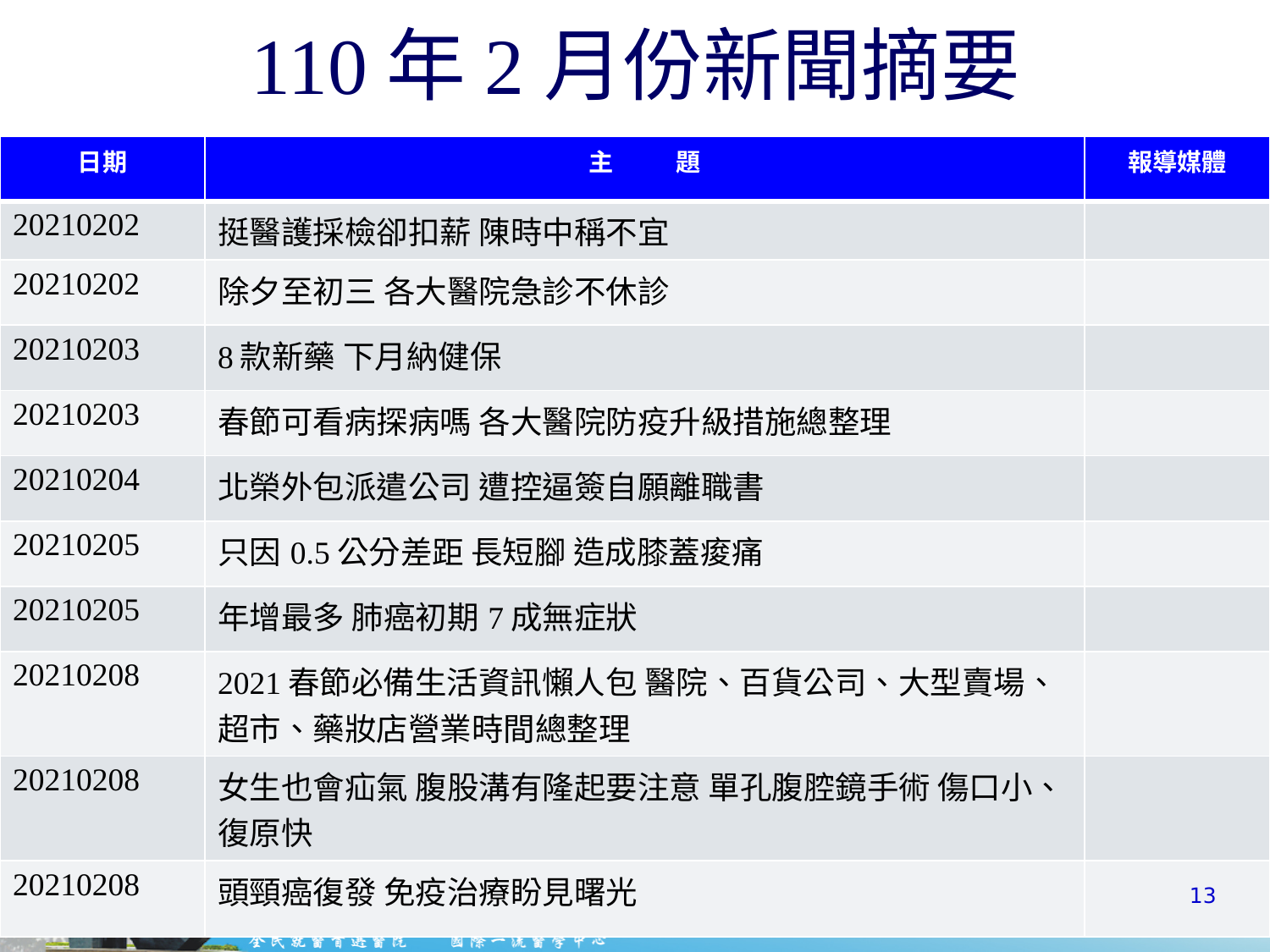

# 110年2月份新聞摘要
| 日期 | 主 題 | 報導媒體 |
| --- | --- | --- |
| 20210202 | 挺醫護採檢卻扣薪 陳時中稱不宜 |  |
| 20210202 | 除夕至初三 各大醫院急診不休診 |  |
| 20210203 | 8款新藥 下月納健保 |  |
| 20210203 | 春節可看病探病嗎 各大醫院防疫升級措施總整理 |  |
| 20210204 | 北榮外包派遣公司 遭控逼簽自願離職書 |  |
| 20210205 | 只因0.5公分差距 長短腳 造成膝蓋痠痛 |  |
| 20210205 | 年增最多 肺癌初期7成無症狀 |  |
| 20210208 | 2021春節必備生活資訊懶人包 醫院、百貨公司、大型賣場、超市、藥妝店營業時間總整理 |  |
| 20210208 | 女生也會疝氣 腹股溝有隆起要注意 單孔腹腔鏡手術 傷口小、復原快 |  |
| 20210208 | 頭頸癌復發 免疫治療盼見曙光 |  |
13